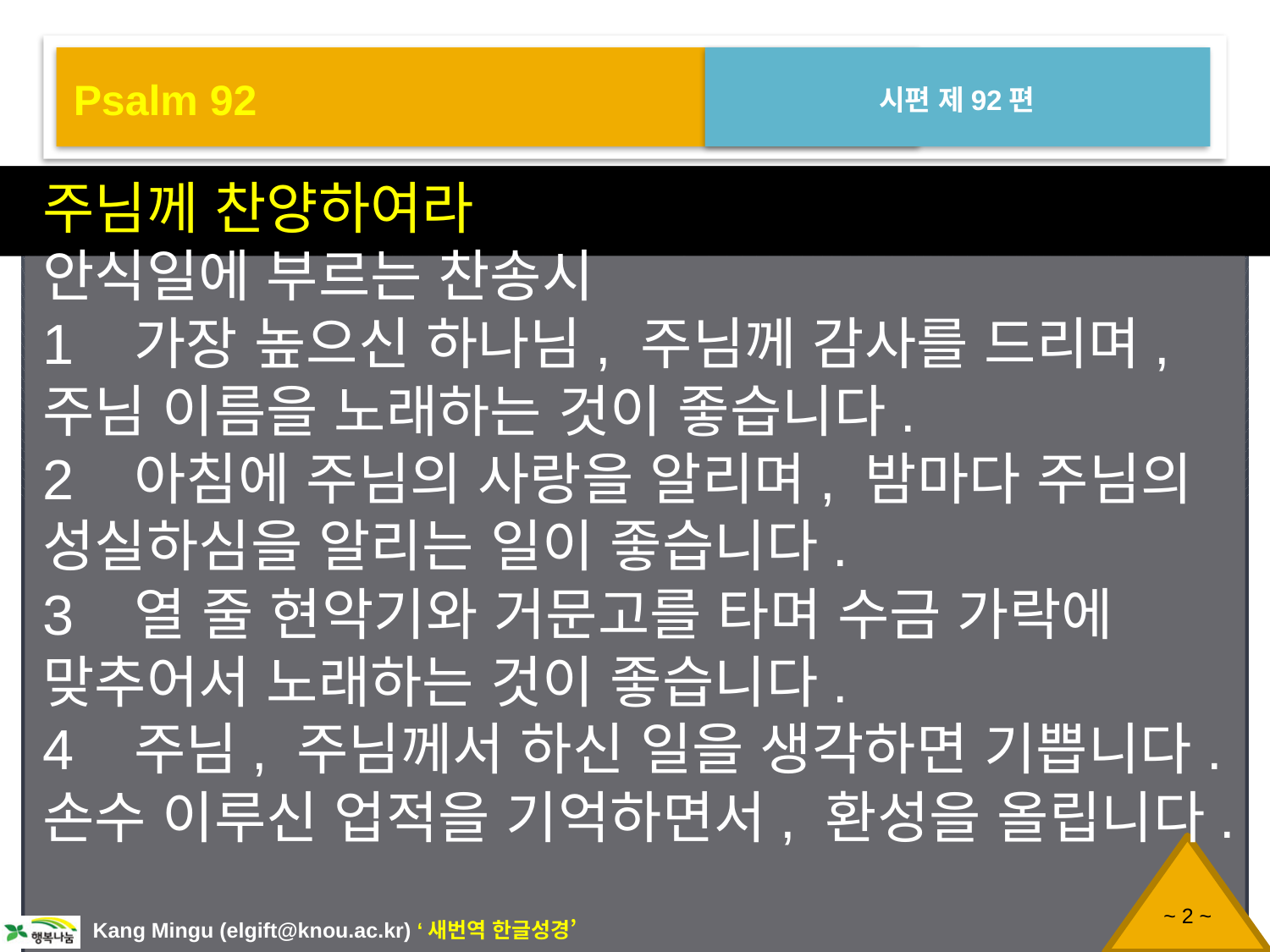

Psalm 92
시편 제92편
주님께 찬양하여라
안식일에 부르는 찬송시
1   가장 높으신 하나님, 주님께 감사를 드리며, 주님 이름을 노래하는 것이 좋습니다.
2   아침에 주님의 사랑을 알리며, 밤마다 주님의 성실하심을 알리는 일이 좋습니다.
3   열 줄 현악기와 거문고를 타며 수금 가락에 맞추어서 노래하는 것이 좋습니다.
4   주님, 주님께서 하신 일을 생각하면 기쁩니다. 손수 이루신 업적을 기억하면서, 환성을 올립니다.